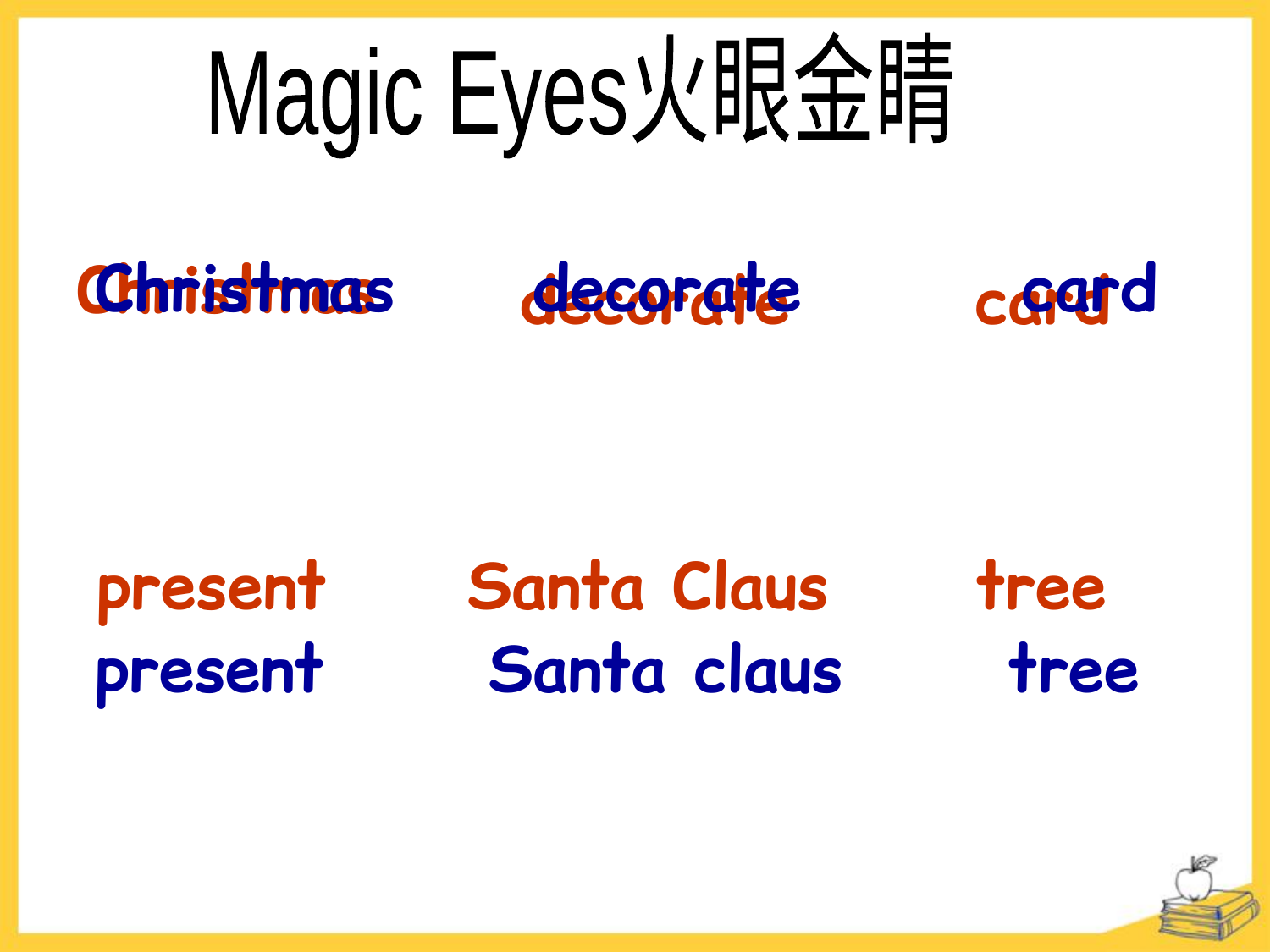

Christmas     decorate        card

   present      Santa claus      tree
Magic Eyes火眼金睛

Christmas
decorate
card

present
Santa Claus
tree